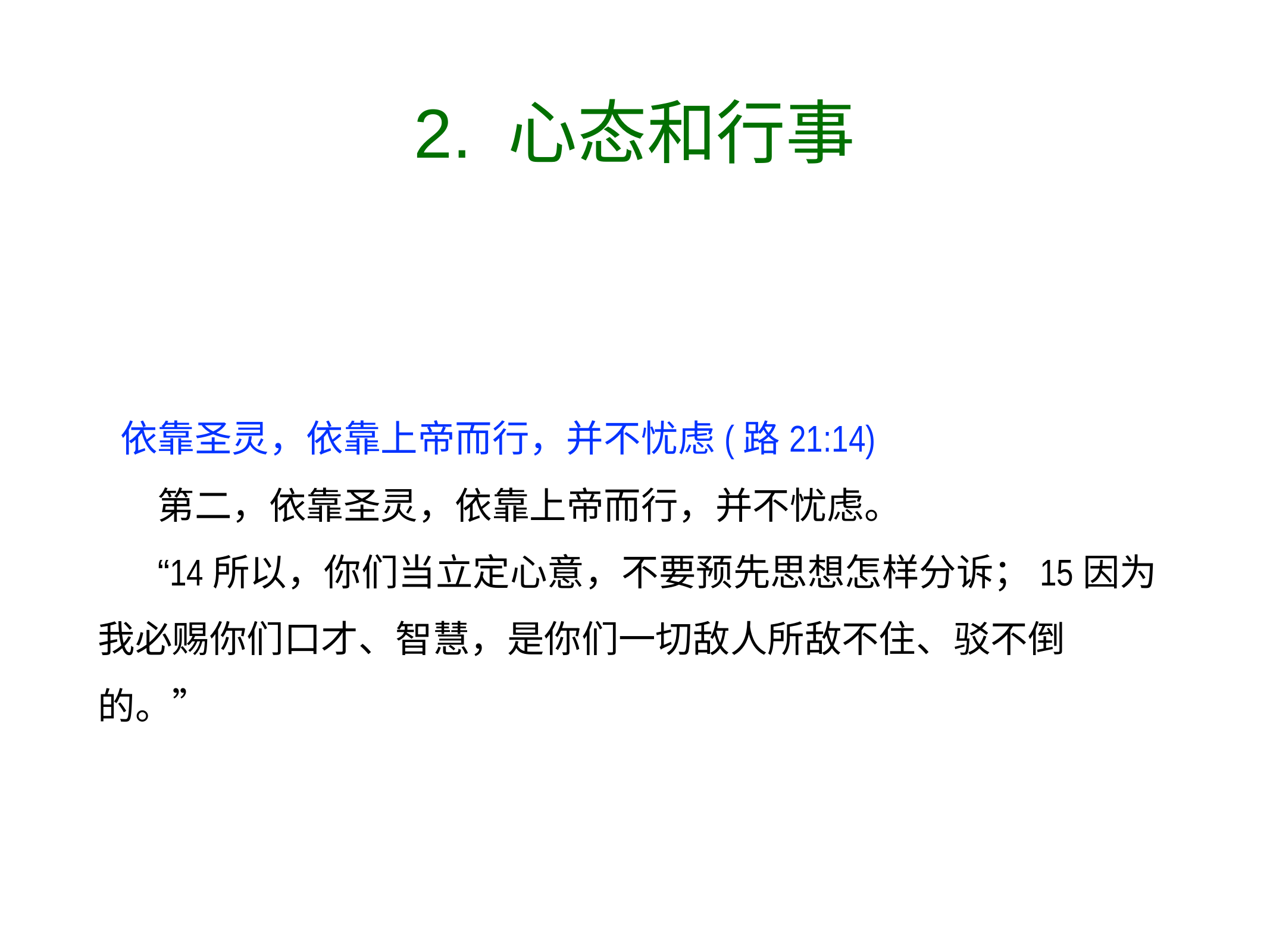

# 2. 心态和行事
依靠圣灵，依靠上帝而行，并不忧虑(路21:14)
第二，依靠圣灵，依靠上帝而行，并不忧虑。
“14所以，你们当立定心意，不要预先思想怎样分诉；15因为我必赐你们口才、智慧，是你们一切敌人所敌不住、驳不倒的。”